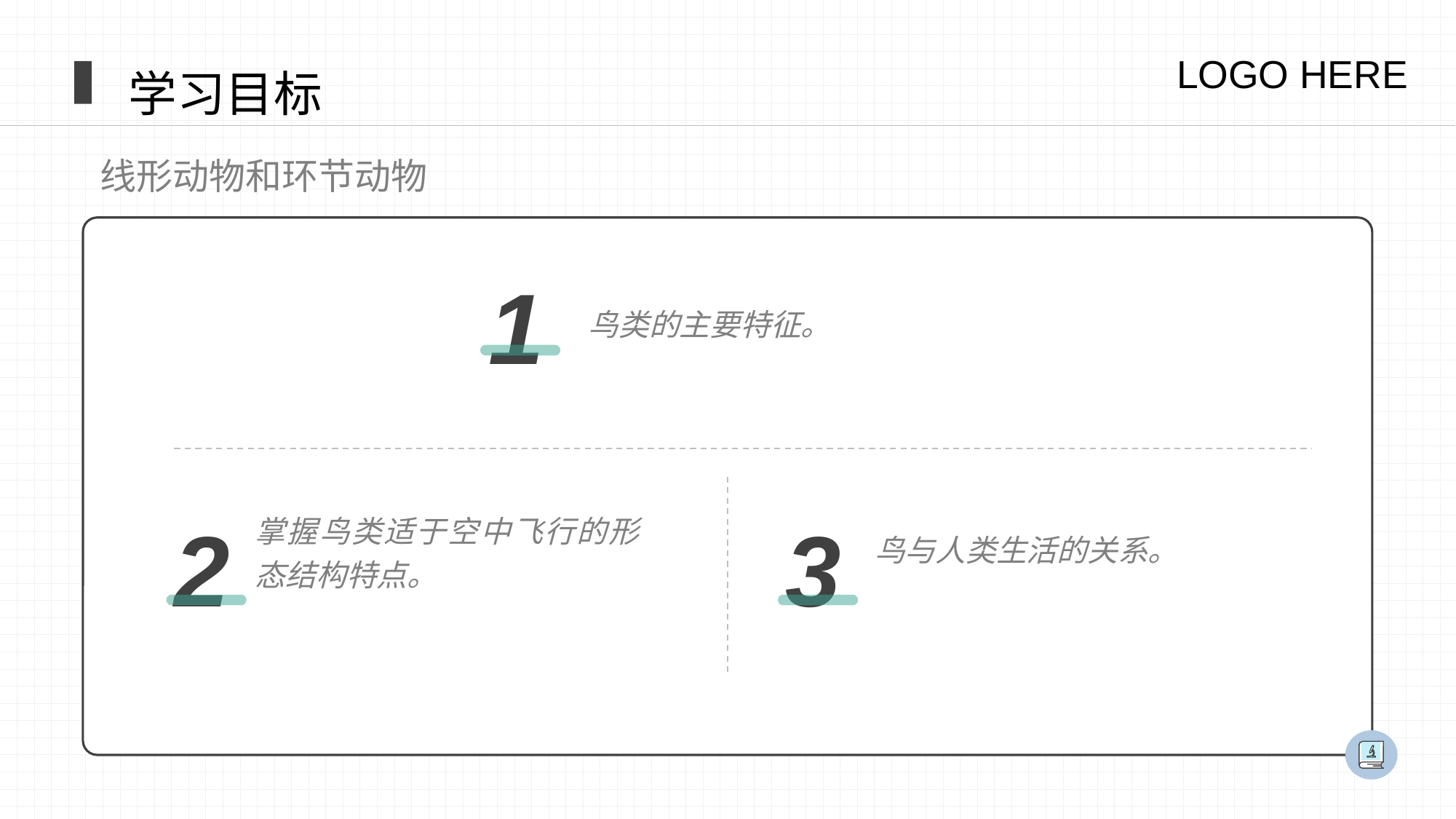

学习目标
线形动物和环节动物
1
鸟类的主要特征。
2
3
掌握鸟类适于空中飞行的形态结构特点。
鸟与人类生活的关系。